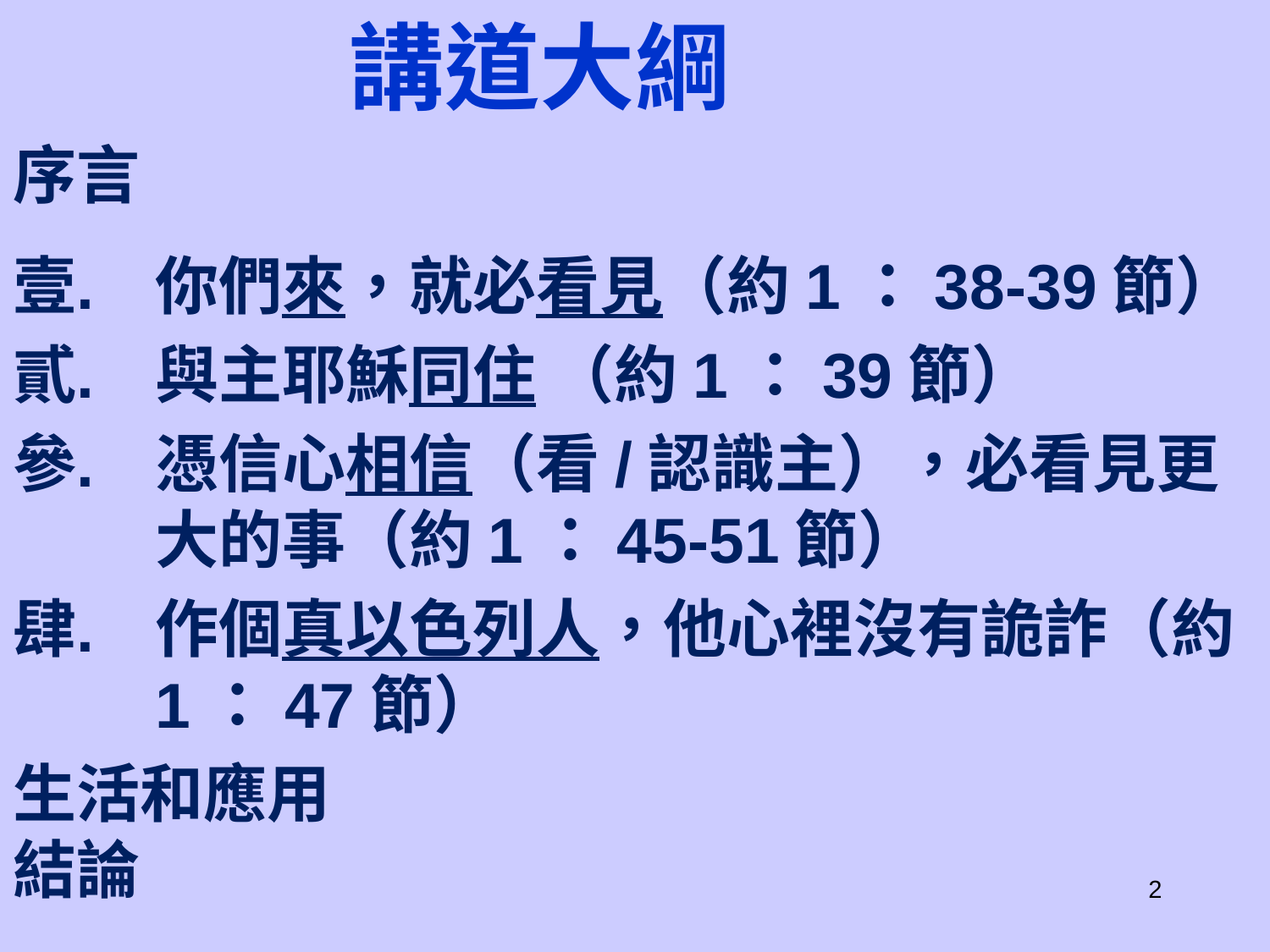

講道大綱

序言

你們來，就必看見（約1：38-39節）
與主耶穌同住 （約1：39節）
憑信心相信（看/認識主），必看見更大的事（約1：45-51節）
作個真以色列人，他心裡沒有詭詐（約1：47節）
生活和應用
結論
2